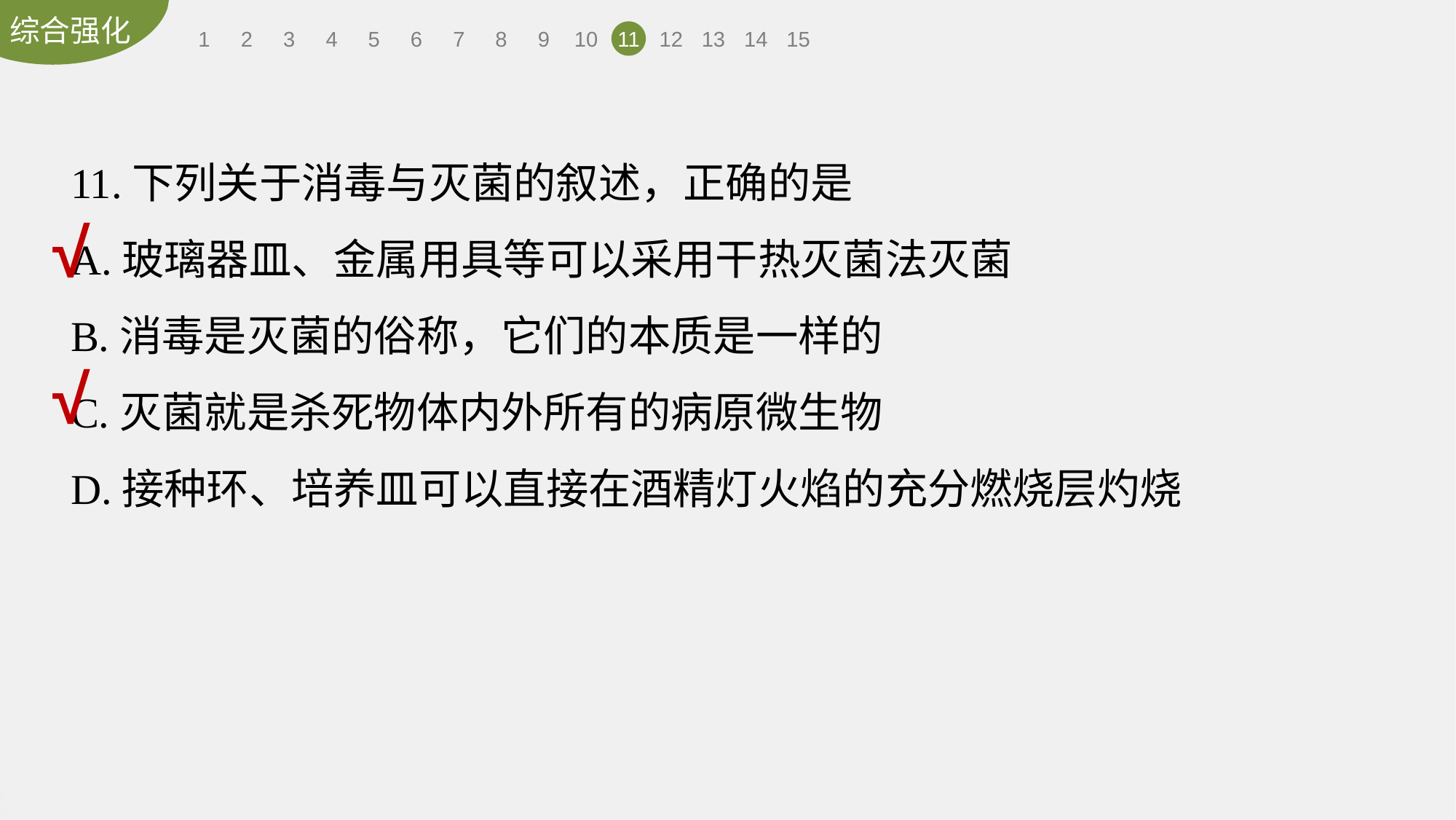

1
2
3
4
5
6
7
8
9
10
11
12
13
14
15
11.下列关于消毒与灭菌的叙述，正确的是
A.玻璃器皿、金属用具等可以采用干热灭菌法灭菌
B.消毒是灭菌的俗称，它们的本质是一样的
C.灭菌就是杀死物体内外所有的病原微生物
D.接种环、培养皿可以直接在酒精灯火焰的充分燃烧层灼烧
√
√